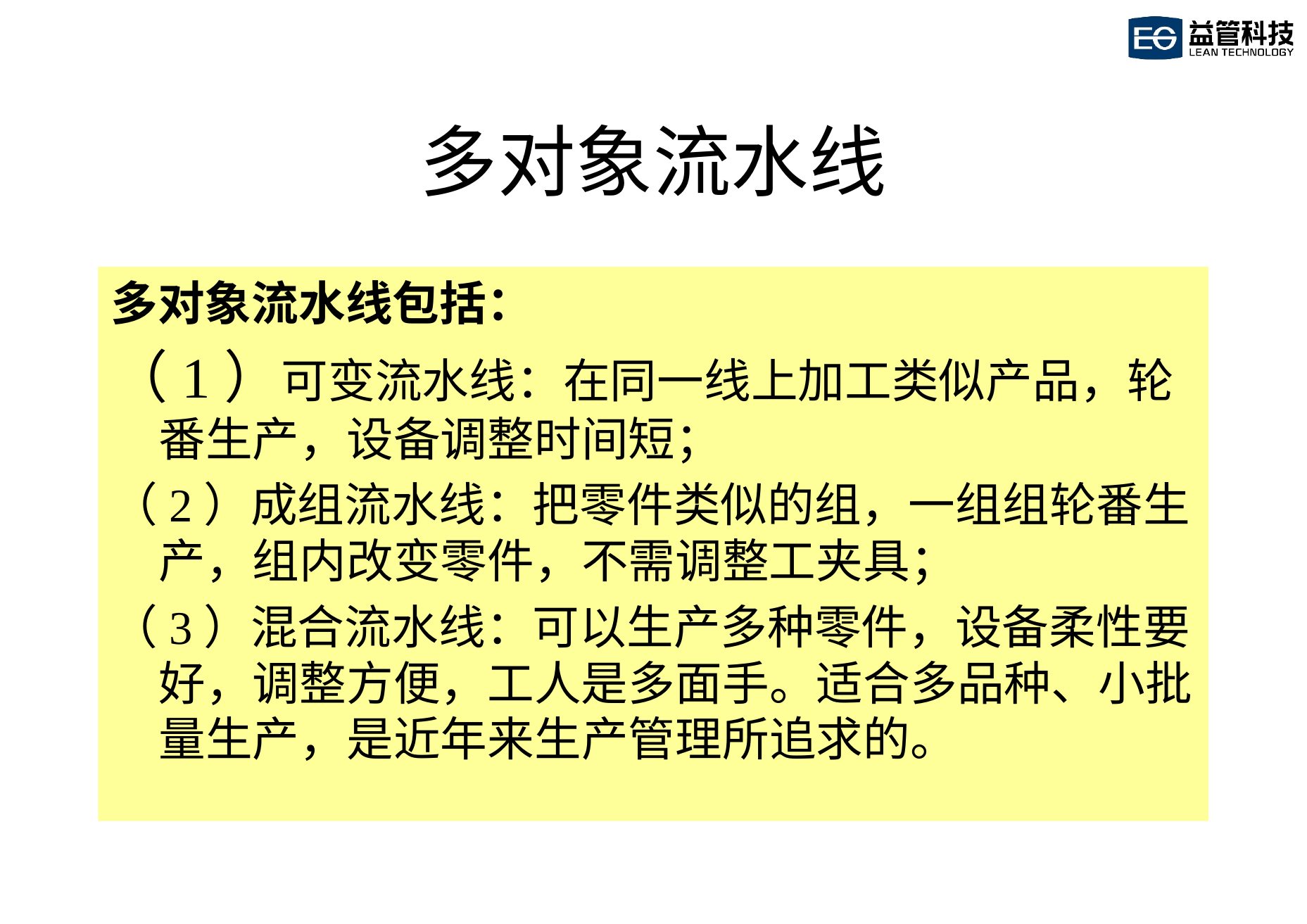

# 多对象流水线
多对象流水线包括：
（1）可变流水线：在同一线上加工类似产品，轮番生产，设备调整时间短；
（2）成组流水线：把零件类似的组，一组组轮番生产，组内改变零件，不需调整工夹具；
（3）混合流水线：可以生产多种零件，设备柔性要好，调整方便，工人是多面手。适合多品种、小批量生产，是近年来生产管理所追求的。